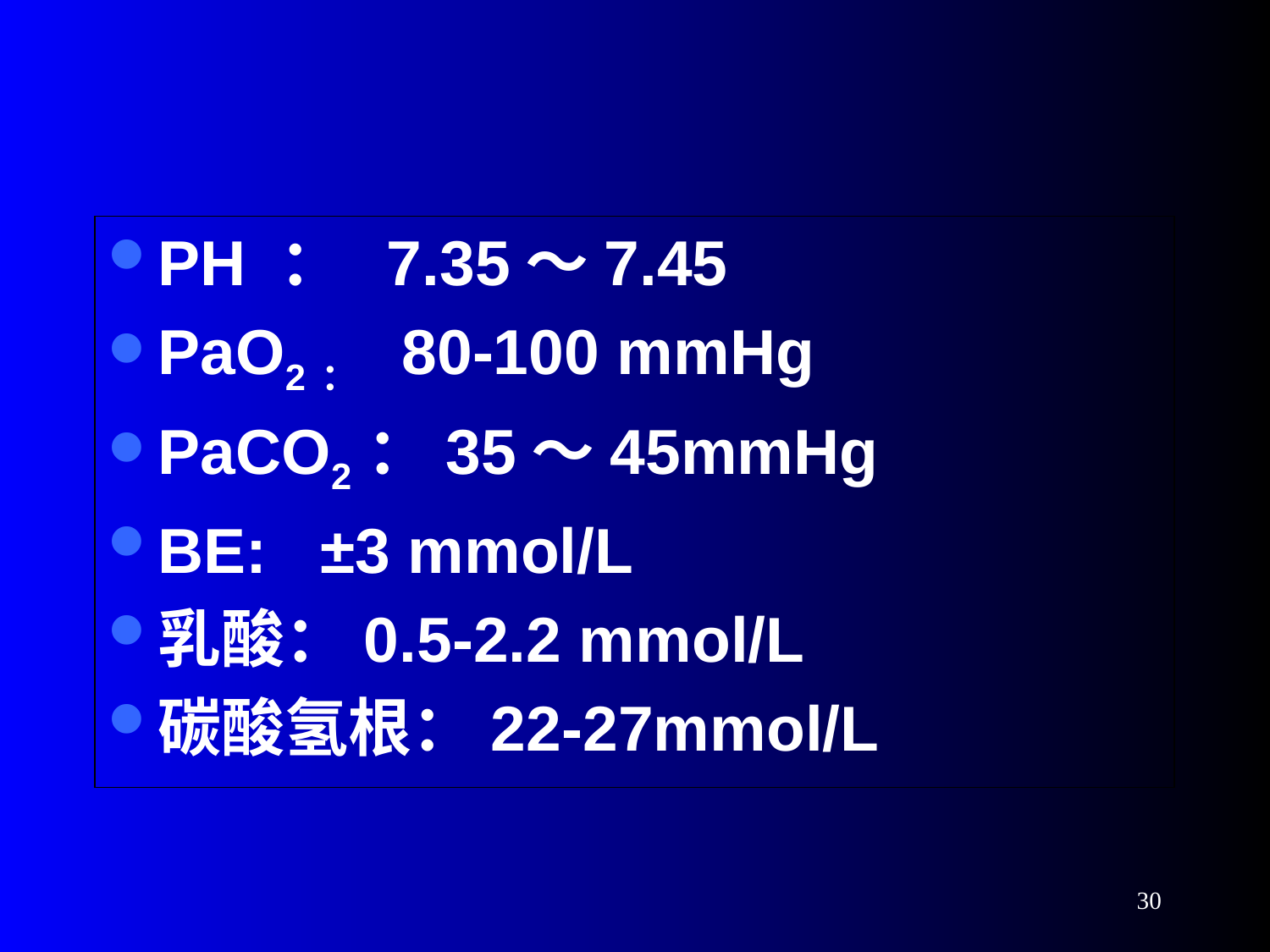

血气分析
PH ：  7.35～7.45
PaO2：  80-100 mmHg
PaCO2：35～45mmHg
BE:   ±3 mmol/L
乳酸：0.5-2.2 mmol/L
碳酸氢根：22-27mmol/L

30